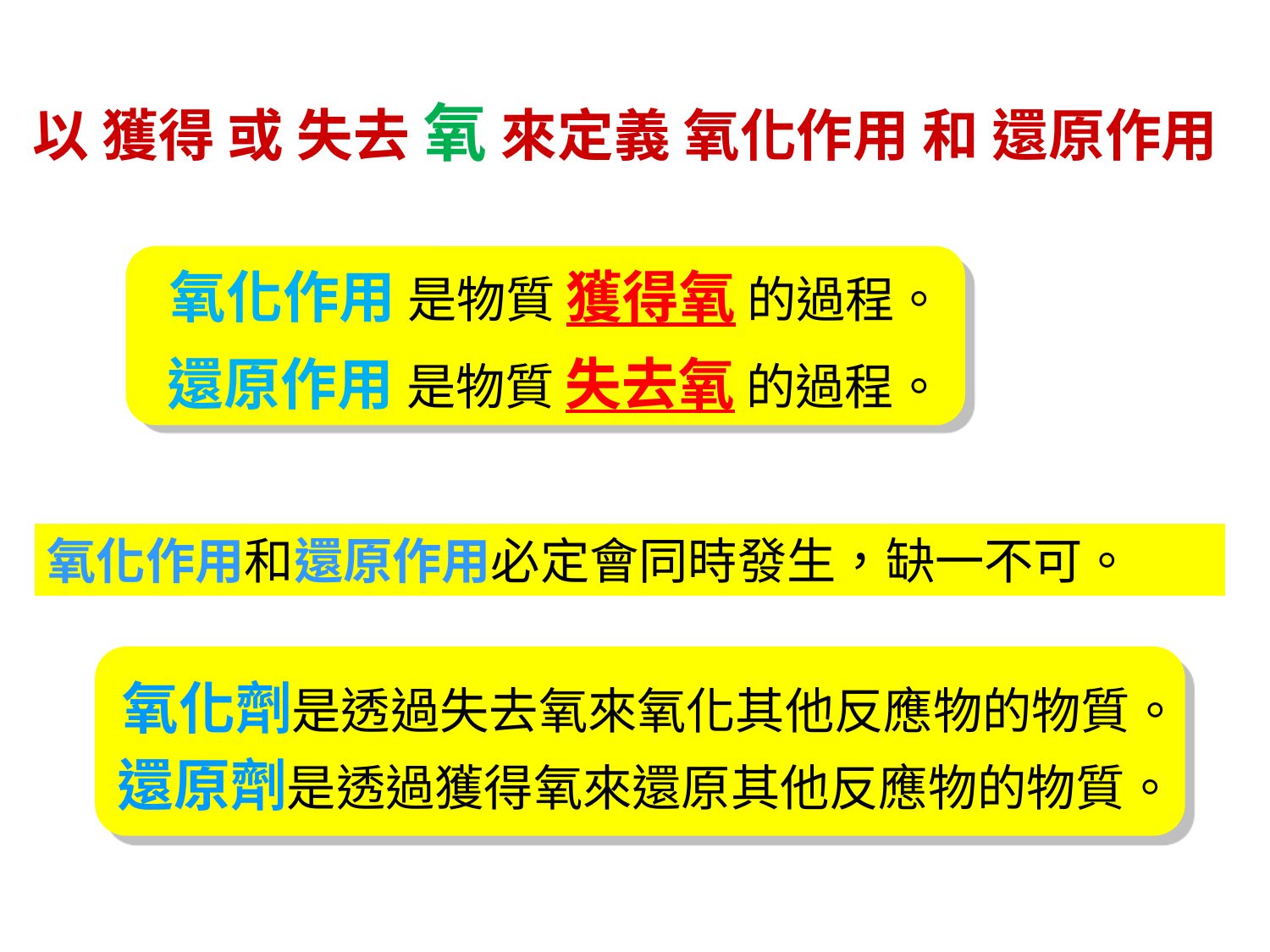

以 獲得 或 失去 氧 來定義 氧化作用 和 還原作用

氧化作用 是物質 獲得氧 的過程。

還原作用 是物質 失去氧 的過程。
氧化作用和還原作用必定會同時發生，缺一不可。

氧化劑是透過失去氧來氧化其他反應物的物質。

還原劑是透過獲得氧來還原其他反應物的物質。